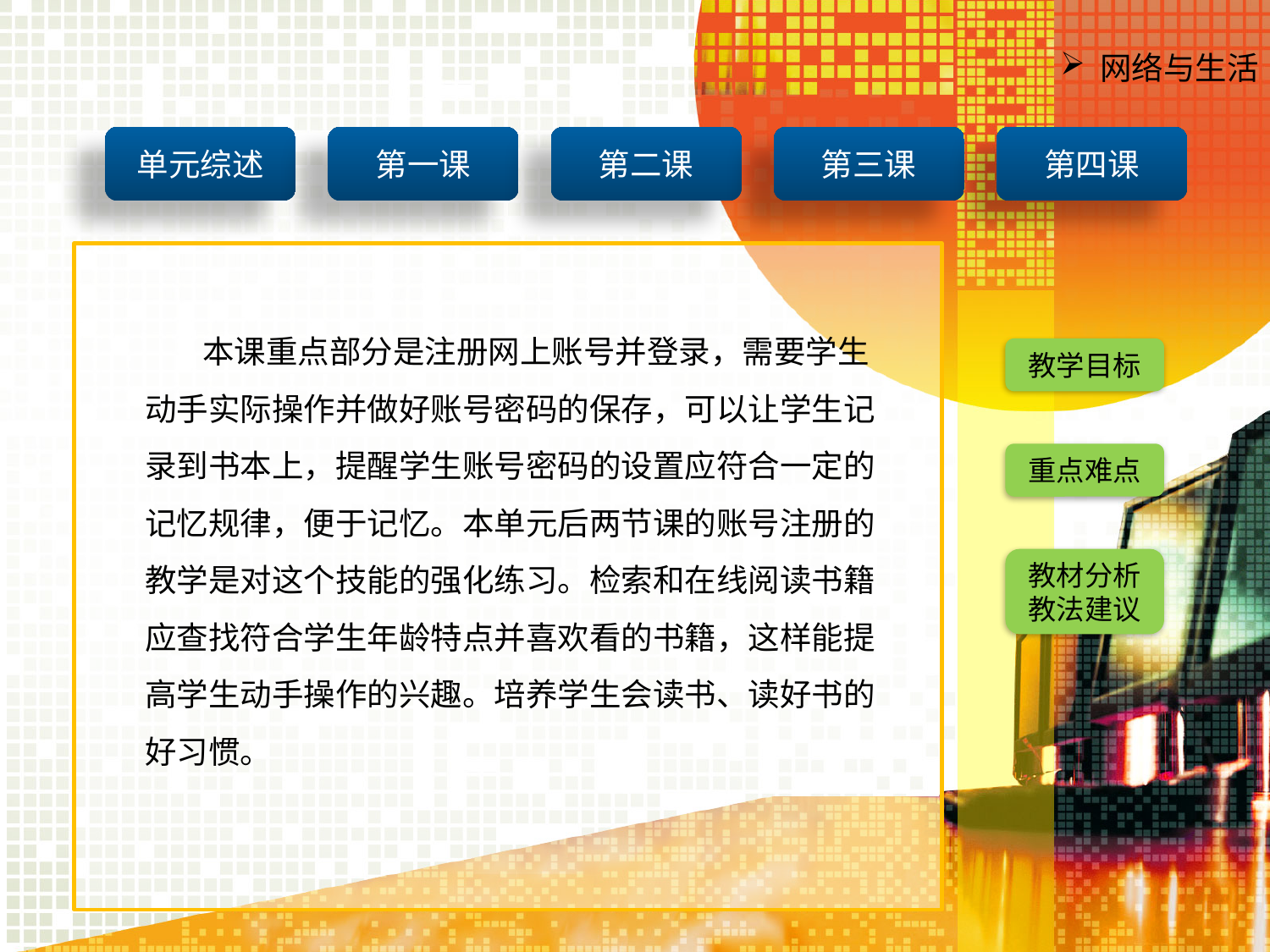

本课重点部分是注册网上账号并登录，需要学生动手实际操作并做好账号密码的保存，可以让学生记录到书本上，提醒学生账号密码的设置应符合一定的记忆规律，便于记忆。本单元后两节课的账号注册的教学是对这个技能的强化练习。检索和在线阅读书籍应查找符合学生年龄特点并喜欢看的书籍，这样能提高学生动手操作的兴趣。培养学生会读书、读好书的好习惯。